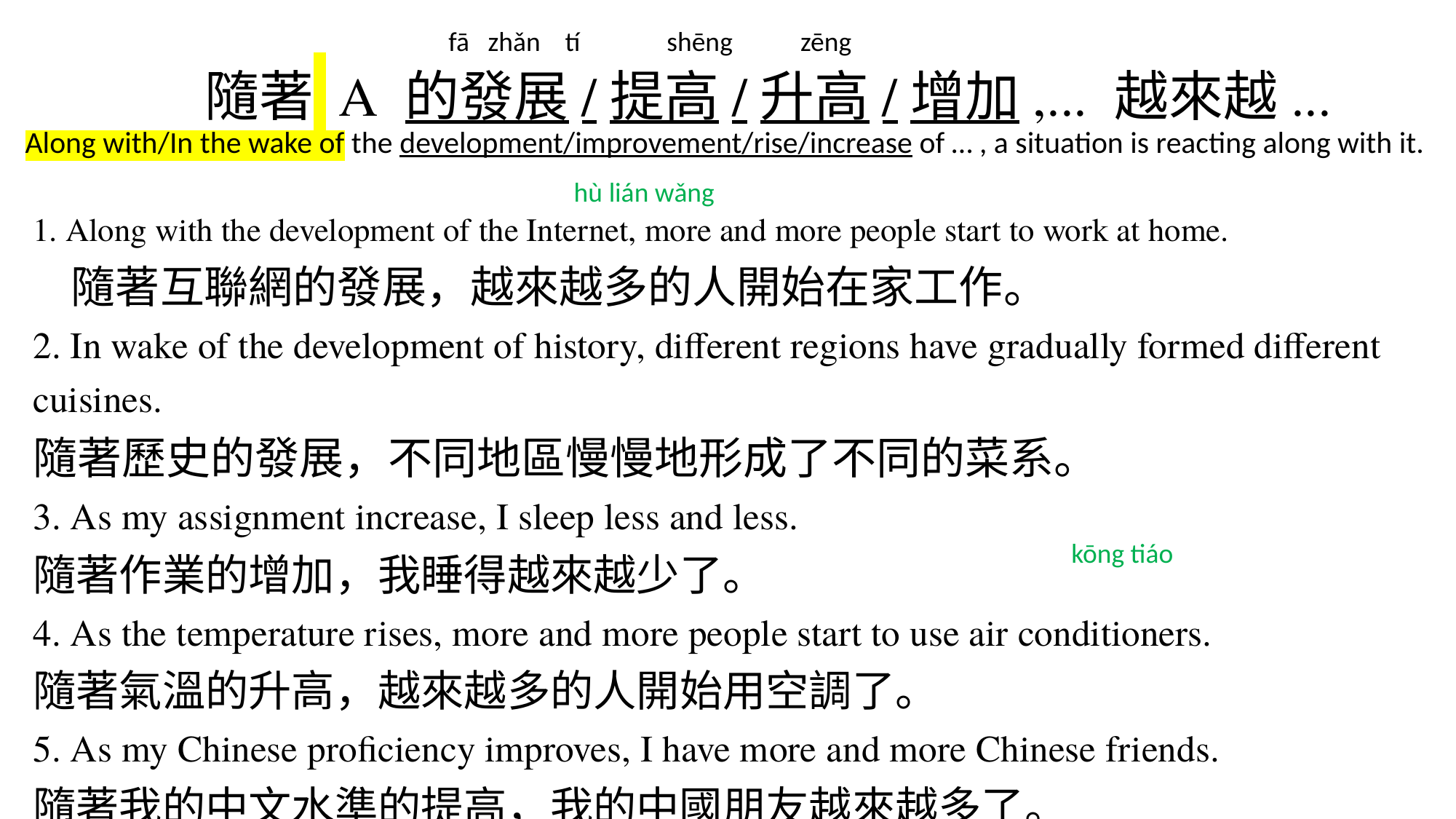

fā   zhǎn    tí              shēng           zēng
隨著 A 的發展/提高/升高/增加,... 越來越...
Along with/In the wake of the development/improvement/rise/increase of … , a situation is reacting along with it.
hù lián wǎng
1. Along with the development of the Internet, more and more people start to work at home.
   隨著互聯網的發展，越來越多的人開始在家工作。
2. In wake of the development of history, different regions have gradually formed different cuisines.
隨著歷史的發展，不同地區慢慢地形成了不同的菜系。
3. As my assignment increase, I sleep less and less.
隨著作業的增加，我睡得越來越少了。
4. As the temperature rises, more and more people start to use air conditioners.
隨著氣溫的升高，越來越多的人開始用空調了。
5. As my Chinese proficiency improves, I have more and more Chinese friends.
隨著我的中文水準的提高，我的中國朋友越來越多了。

kōng tiáo